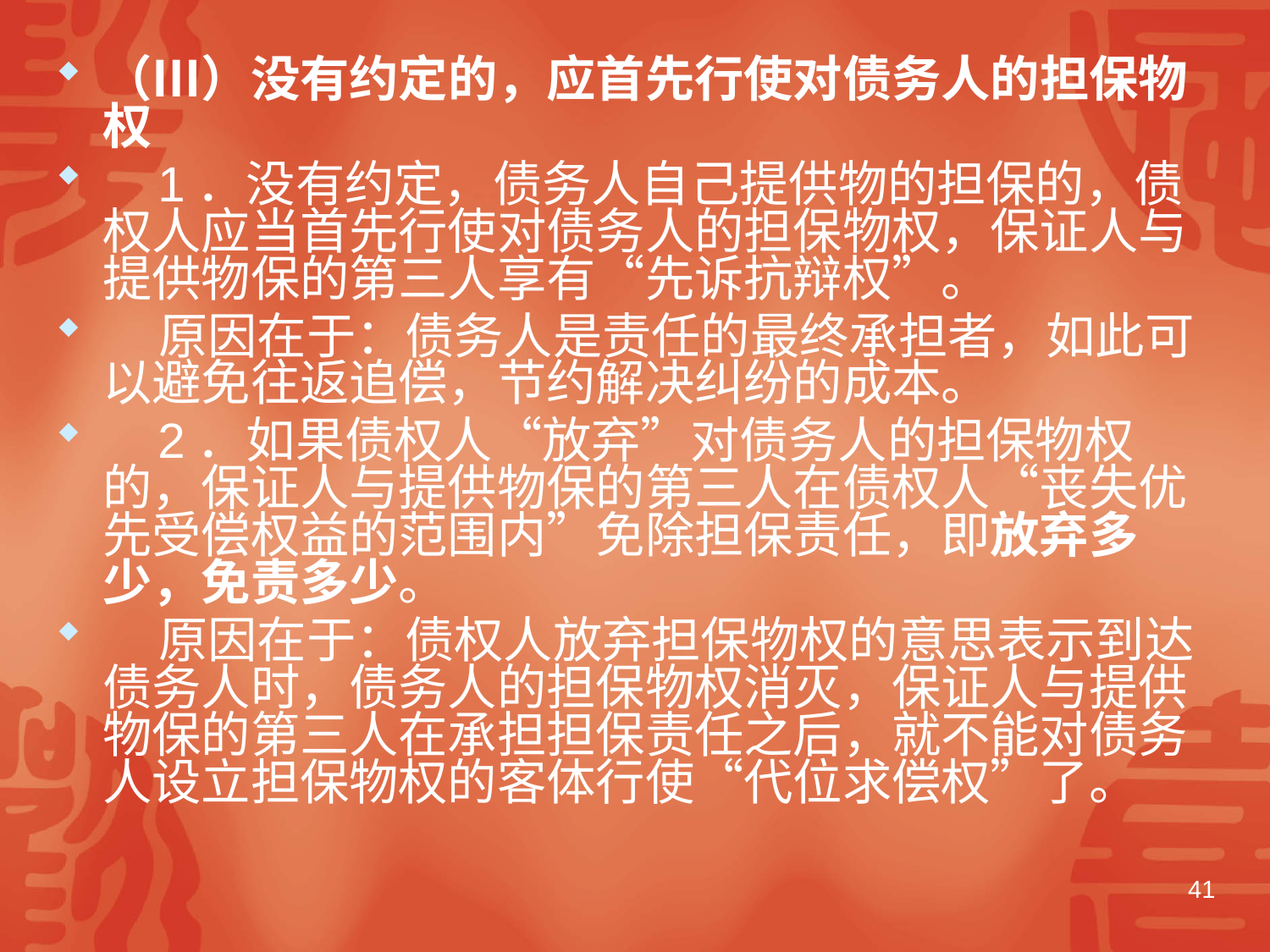

#
（Ⅲ）没有约定的，应首先行使对债务人的担保物权
    1．没有约定，债务人自己提供物的担保的，债权人应当首先行使对债务人的担保物权，保证人与提供物保的第三人享有“先诉抗辩权”。
    原因在于：债务人是责任的最终承担者，如此可以避免往返追偿，节约解决纠纷的成本。
    2．如果债权人“放弃”对债务人的担保物权的，保证人与提供物保的第三人在债权人“丧失优先受偿权益的范围内”免除担保责任，即放弃多少，免责多少。
    原因在于：债权人放弃担保物权的意思表示到达债务人时，债务人的担保物权消灭，保证人与提供物保的第三人在承担担保责任之后，就不能对债务人设立担保物权的客体行使“代位求偿权”了。
41